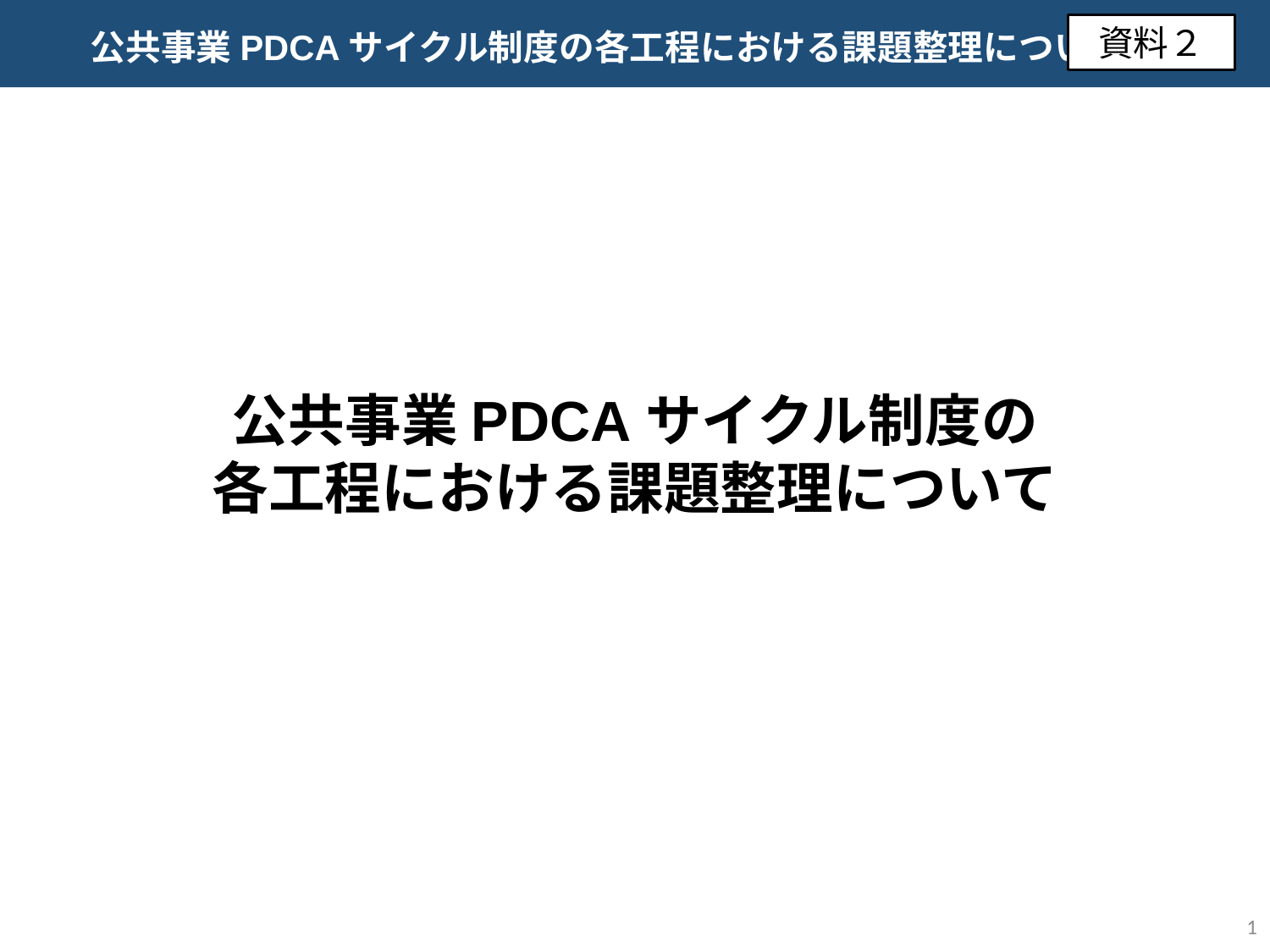

公共事業PDCAサイクル制度の各工程における課題整理について
資料２
公共事業PDCAサイクル制度の
各工程における課題整理について
1